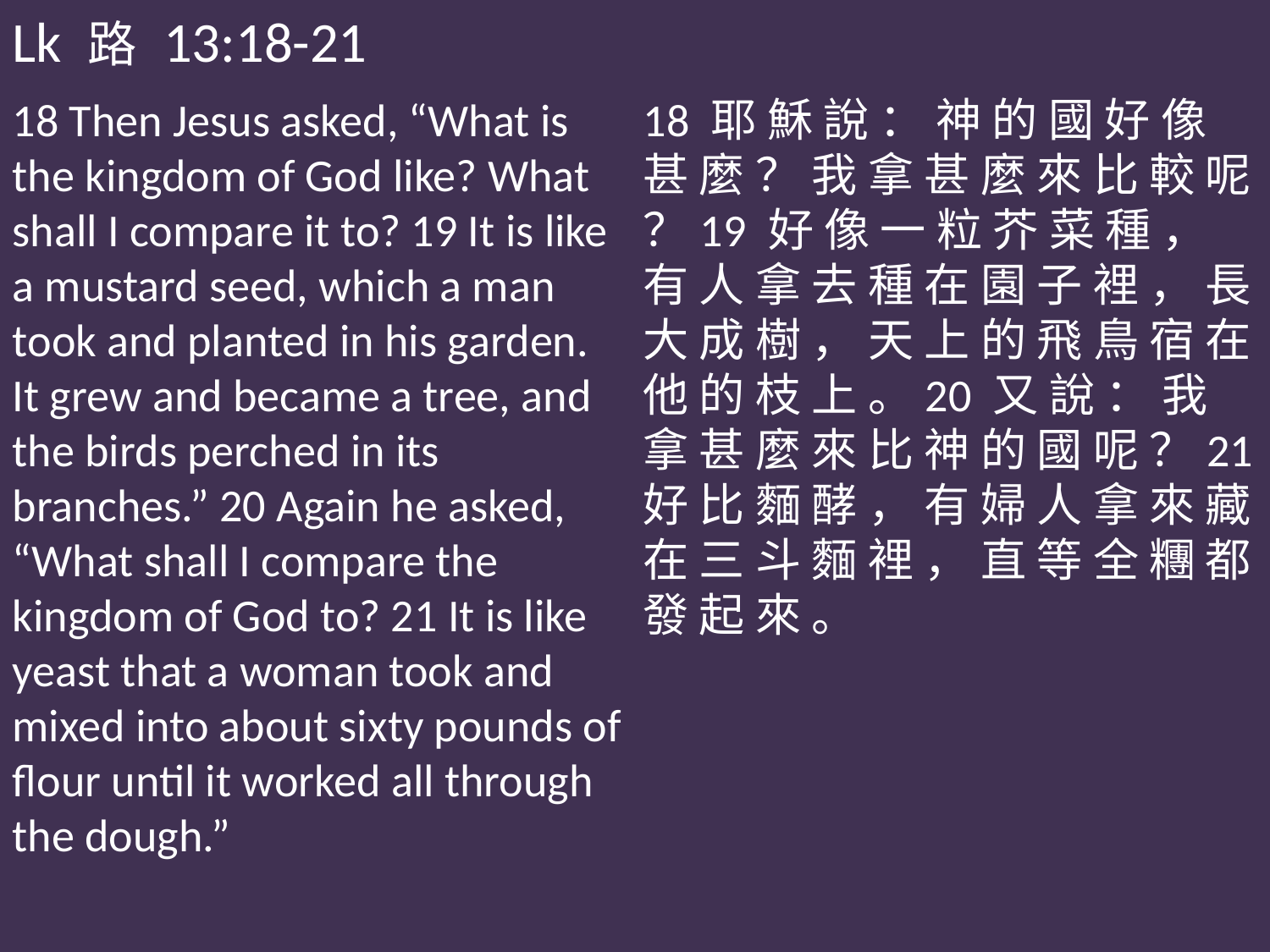

Lk 路 13:18-21
18 Then Jesus asked, “What is the kingdom of God like? What shall I compare it to? 19 It is like a mustard seed, which a man took and planted in his garden. It grew and became a tree, and the birds perched in its branches.” 20 Again he asked, “What shall I compare the kingdom of God to? 21 It is like yeast that a woman took and mixed into about sixty pounds of flour until it worked all through the dough.”
18 耶 穌 說 ： 神 的 國 好 像 甚 麼 ？ 我 拿 甚 麼 來 比 較 呢 ？19 好 像 一 粒 芥 菜 種 ， 有 人 拿 去 種 在 園 子 裡 ， 長 大 成 樹 ， 天 上 的 飛 鳥 宿 在 他 的 枝 上 。20 又 說 ： 我 拿 甚 麼 來 比 神 的 國 呢 ？21 好 比 麵 酵 ， 有 婦 人 拿 來 藏 在 三 斗 麵 裡 ， 直 等 全 糰 都 發 起 來 。